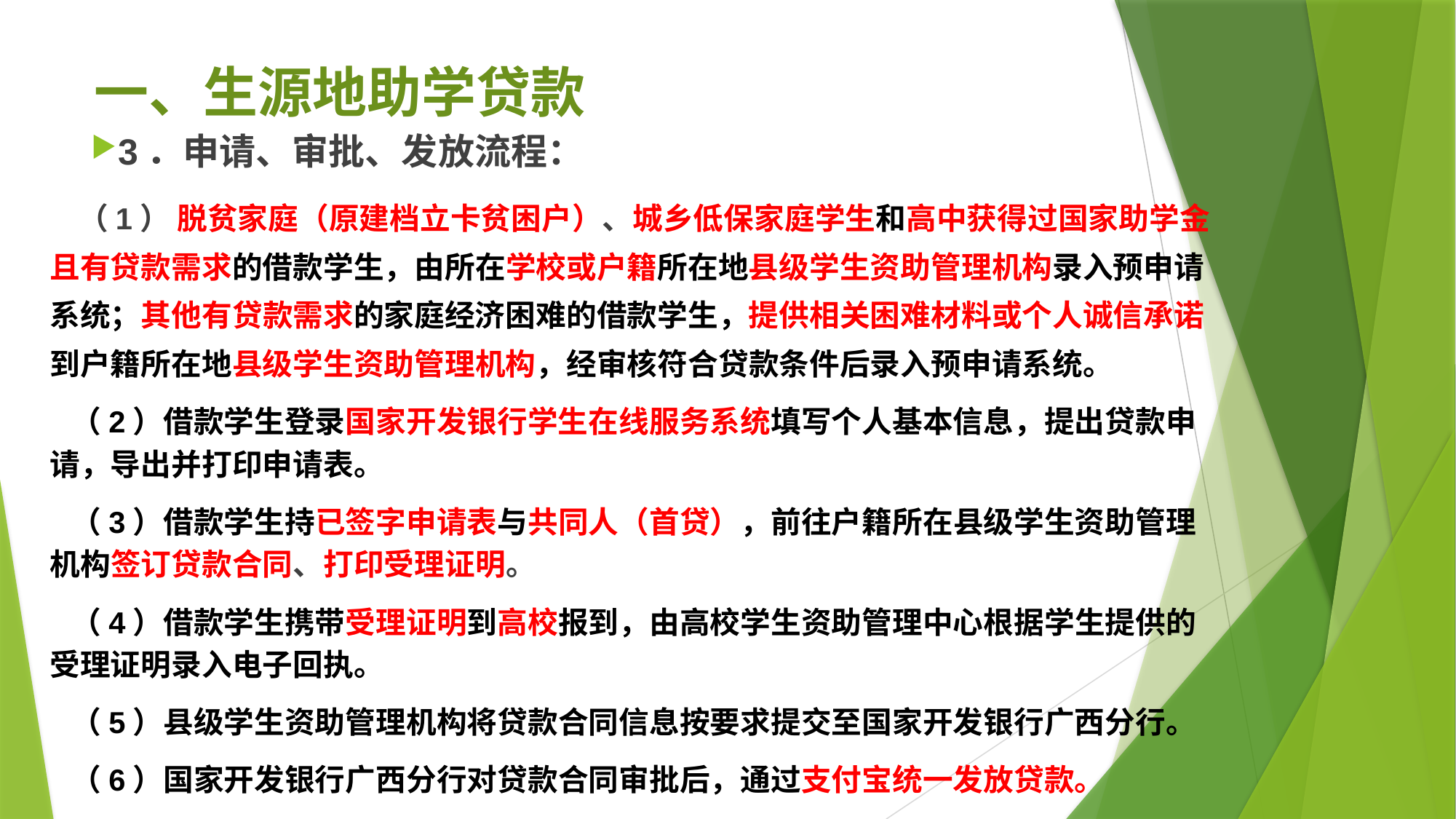

# 一、生源地助学贷款
3．申请、审批、发放流程：
   （1） 脱贫家庭（原建档立卡贫困户）、城乡低保家庭学生和高中获得过国家助学金且有贷款需求的借款学生，由所在学校或户籍所在地县级学生资助管理机构录入预申请系统；其他有贷款需求的家庭经济困难的借款学生，提供相关困难材料或个人诚信承诺到户籍所在地县级学生资助管理机构，经审核符合贷款条件后录入预申请系统。
  （2）借款学生登录国家开发银行学生在线服务系统填写个人基本信息，提出贷款申请，导出并打印申请表。
  （3）借款学生持已签字申请表与共同人（首贷），前往户籍所在县级学生资助管理机构签订贷款合同、打印受理证明。
  （4）借款学生携带受理证明到高校报到，由高校学生资助管理中心根据学生提供的受理证明录入电子回执。
  （5）县级学生资助管理机构将贷款合同信息按要求提交至国家开发银行广西分行。
  （6）国家开发银行广西分行对贷款合同审批后，通过支付宝统一发放贷款。